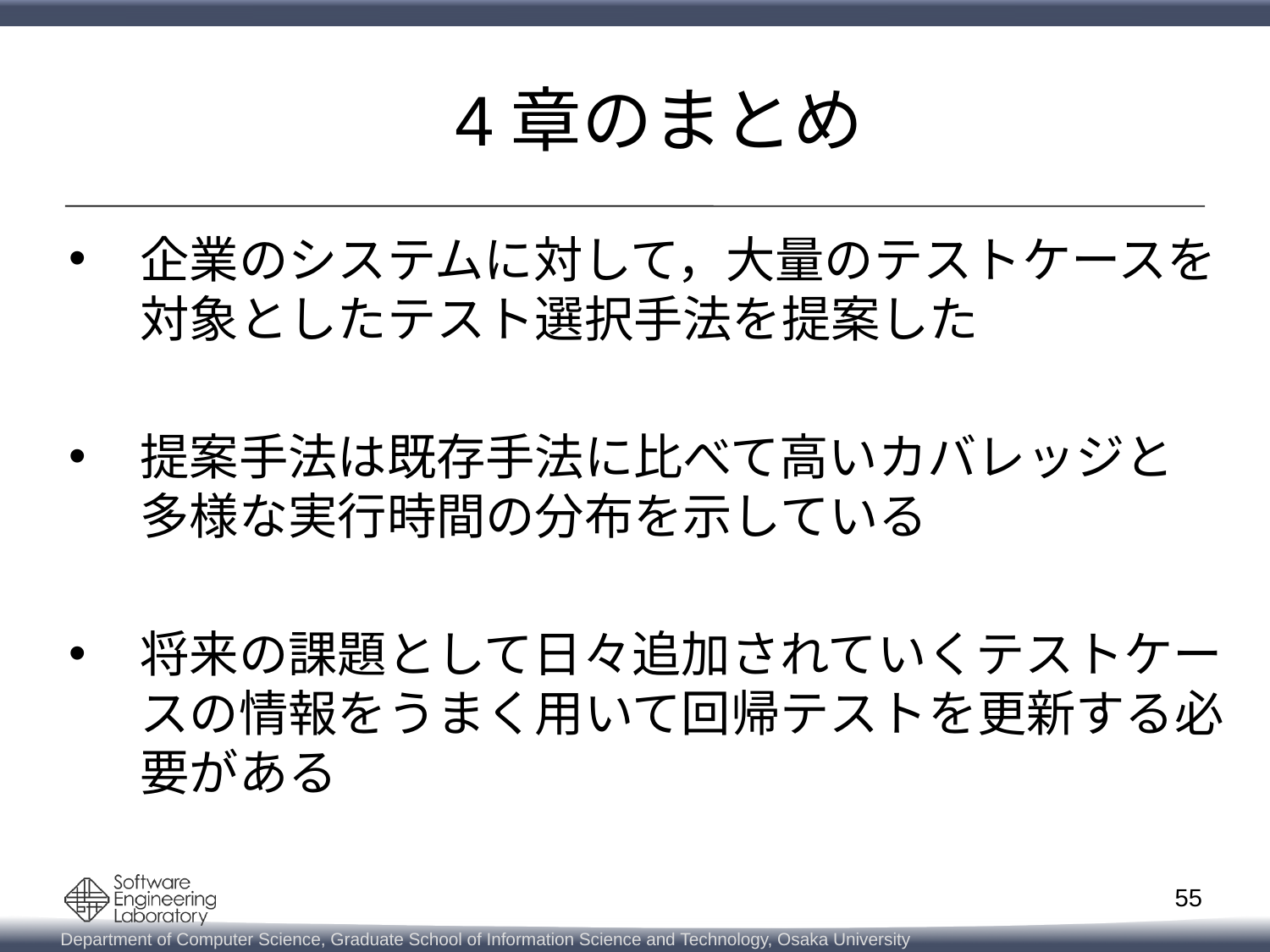

4章のまとめ
企業のシステムに対して，大量のテストケースを
対象としたテスト選択手法を提案した

提案手法は既存手法に比べて高いカバレッジと
多様な実行時間の分布を示している

将来の課題として日々追加されていくテストケースの情報をうまく用いて回帰テストを更新する必要がある
55